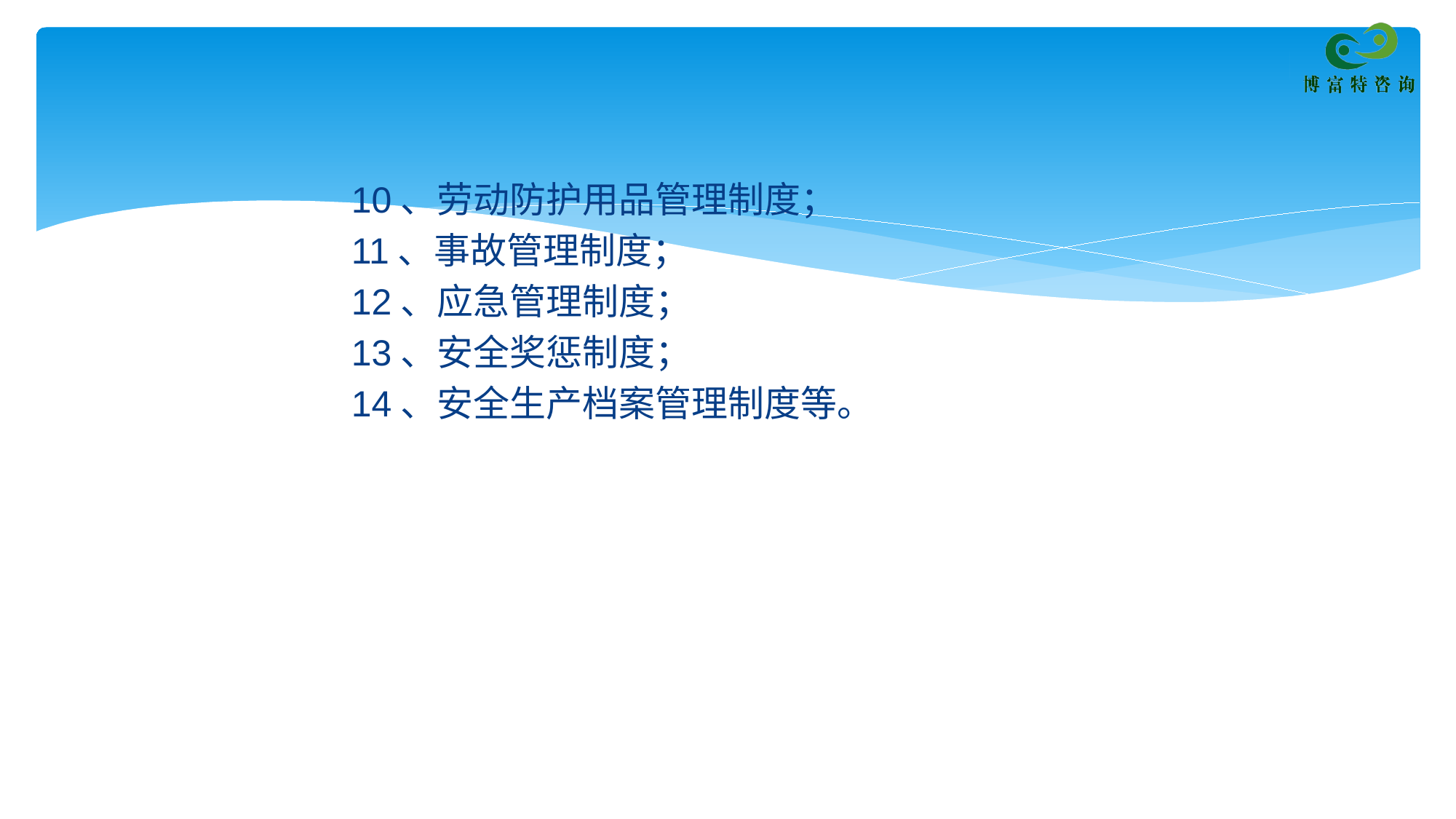

10、劳动防护用品管理制度；
11、事故管理制度；
12、应急管理制度；
13、安全奖惩制度；
14、安全生产档案管理制度等。